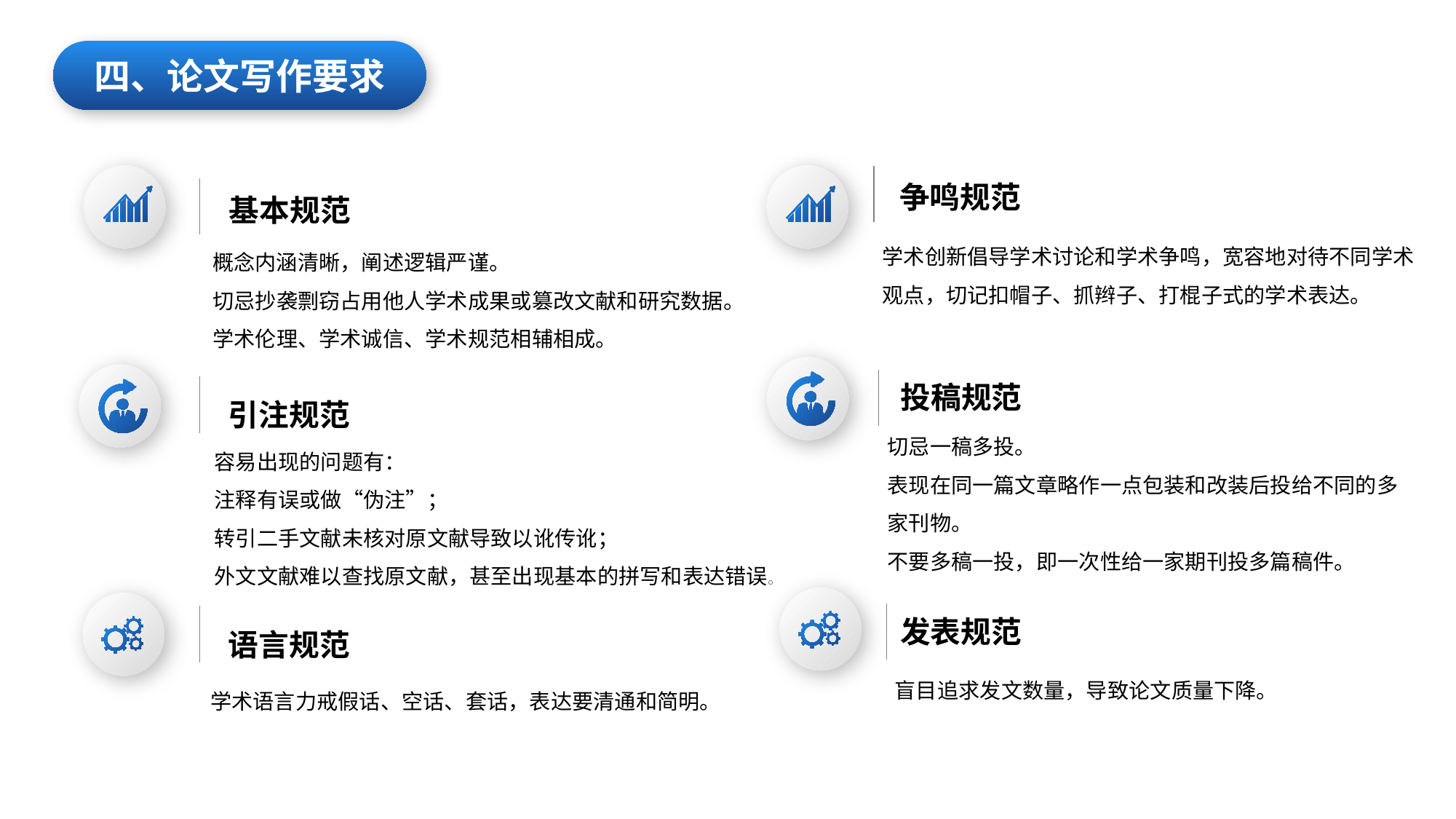

四、论文写作要求

基本规范
概念内涵清晰，阐述逻辑严谨。
切忌抄袭剽窃占用他人学术成果或篡改文献和研究数据。
学术伦理、学术诚信、学术规范相辅相成。

引注规范
容易出现的问题有：
注释有误或做“伪注”；
转引二手文献未核对原文献导致以讹传讹；
外文文献难以查找原文献，甚至出现基本的拼写和表达错误。

语言规范
学术语言力戒假话、空话、套话，表达要清通和简明。

争鸣规范
学术创新倡导学术讨论和学术争鸣，宽容地对待不同学术观点，切记扣帽子、抓辫子、打棍子式的学术表达。

投稿规范
切忌一稿多投。
表现在同一篇文章略作一点包装和改装后投给不同的多家刊物。
不要多稿一投，即一次性给一家期刊投多篇稿件。

发表规范
盲目追求发文数量，导致论文质量下降。